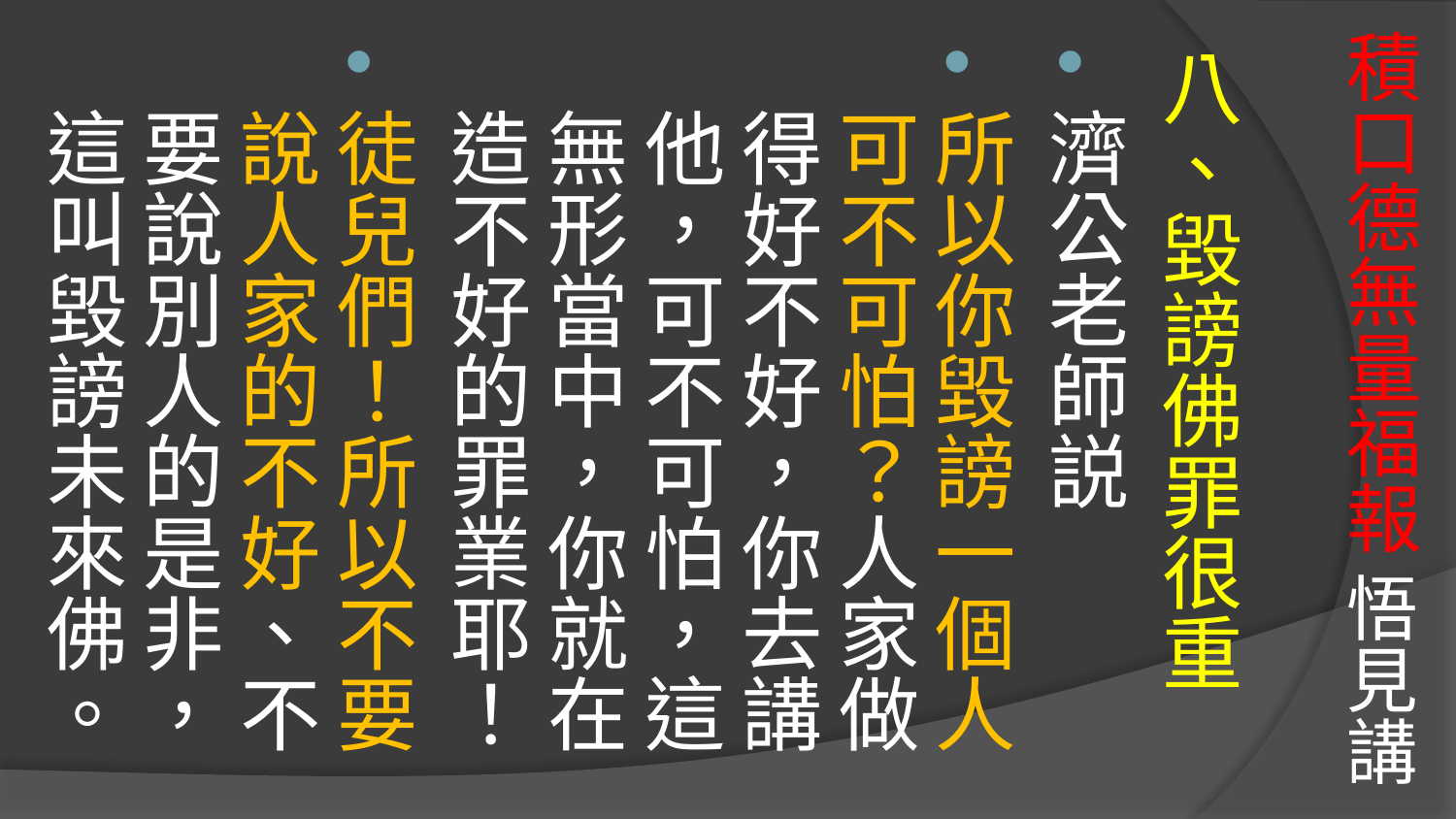

# 積口德無量福報 悟見講
八、毀謗佛罪很重
濟公老師説
所以你毀謗一個人可不可怕？人家做得好不好，你去講他，可不可怕，這無形當中，你就在造不好的罪業耶！
徒兒們！所以不要說人家的不好、不要說別人的是非，這叫毀謗未來佛。